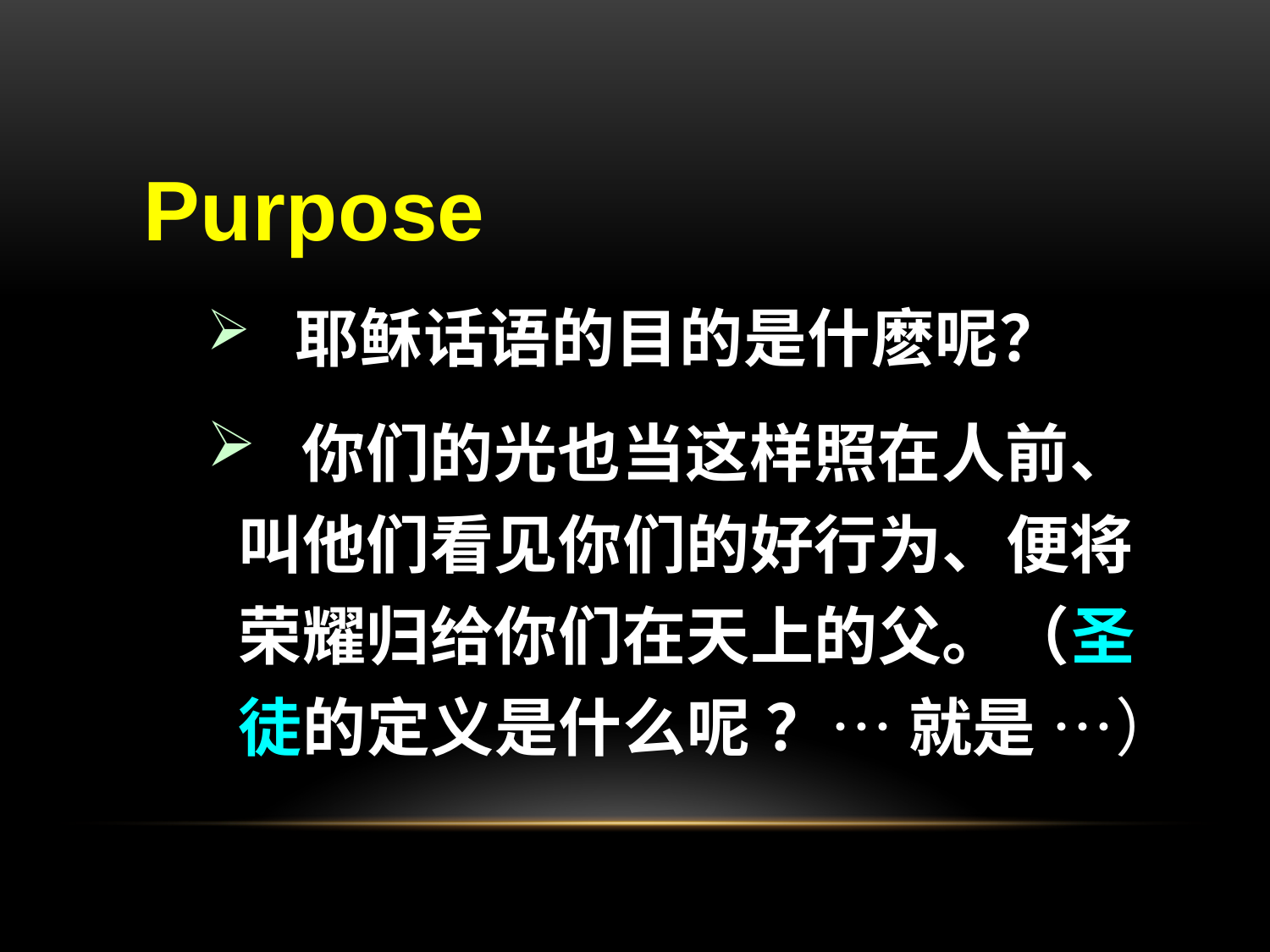

#
Purpose
  耶稣话语的目的是什麽呢？
  你们的光也当这样照在人前、叫他们看见你们的好行为、便将荣耀归给你们在天上的父。（圣徒的定义是什么呢 ？… 就是 …）